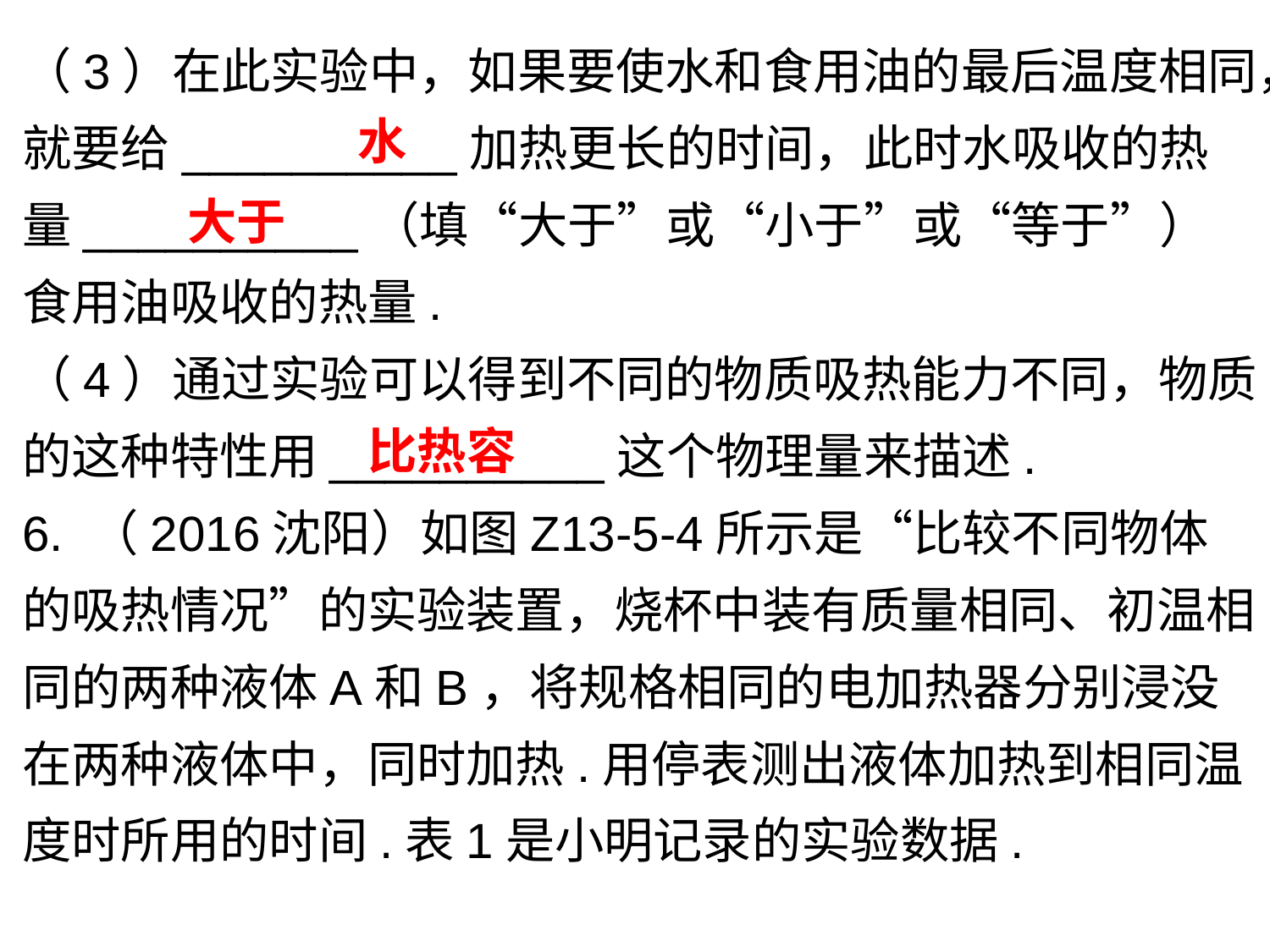

（3）在此实验中，如果要使水和食用油的最后温度相同，就要给__________加热更长的时间，此时水吸收的热量__________（填“大于”或“小于”或“等于”）食用油吸收的热量.
（4）通过实验可以得到不同的物质吸热能力不同，物质的这种特性用__________这个物理量来描述.
6. （2016沈阳）如图Z13-5-4所示是“比较不同物体的吸热情况”的实验装置，烧杯中装有质量相同、初温相同的两种液体A和B，将规格相同的电加热器分别浸没在两种液体中，同时加热.用停表测出液体加热到相同温度时所用的时间.表1是小明记录的实验数据.
水
大于
比热容